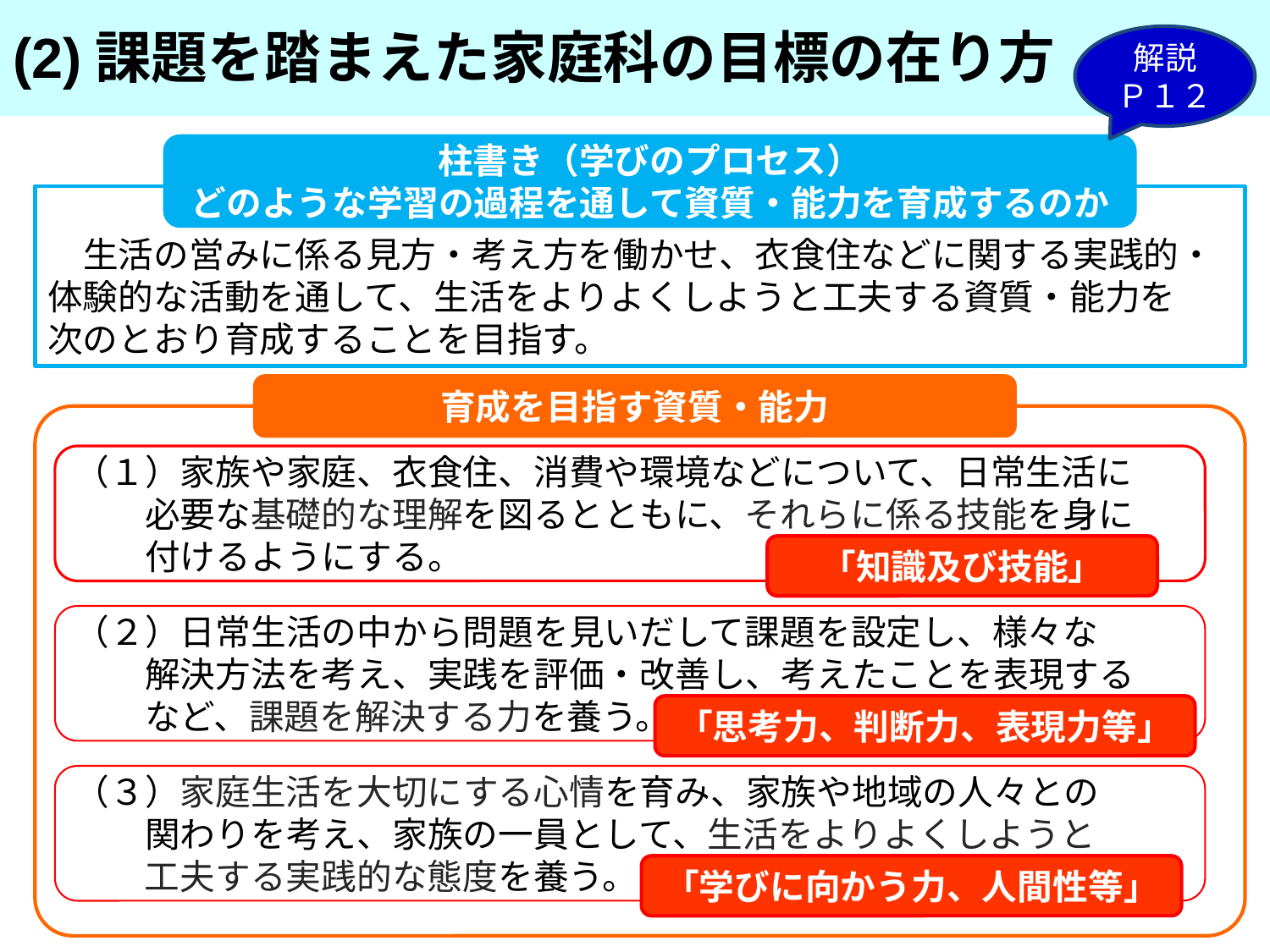

(2)課題を踏まえた家庭科の目標の在り方
解説
Ｐ１２
柱書き（学びのプロセス）
どのような学習の過程を通して資質・能力を育成するのか
　生活の営みに係る見方・考え方を働かせ、衣食住などに関する実践的・体験的な活動を通して、生活をよりよくしようと工夫する資質・能力を
次のとおり育成することを目指す。
育成を目指す資質・能力

（１）家族や家庭、衣食住、消費や環境などについて、日常生活に
　　必要な基礎的な理解を図るとともに、それらに係る技能を身に
　　付けるようにする。
「知識及び技能」
（２）日常生活の中から問題を見いだして課題を設定し、様々な
　　解決方法を考え、実践を評価・改善し、考えたことを表現する
　　など、課題を解決する力を養う。
「思考力、判断力、表現力等」
（３）家庭生活を大切にする心情を育み、家族や地域の人々との
　　関わりを考え、家族の一員として、生活をよりよくしようと
　　工夫する実践的な態度を養う。
「学びに向かう力、人間性等」